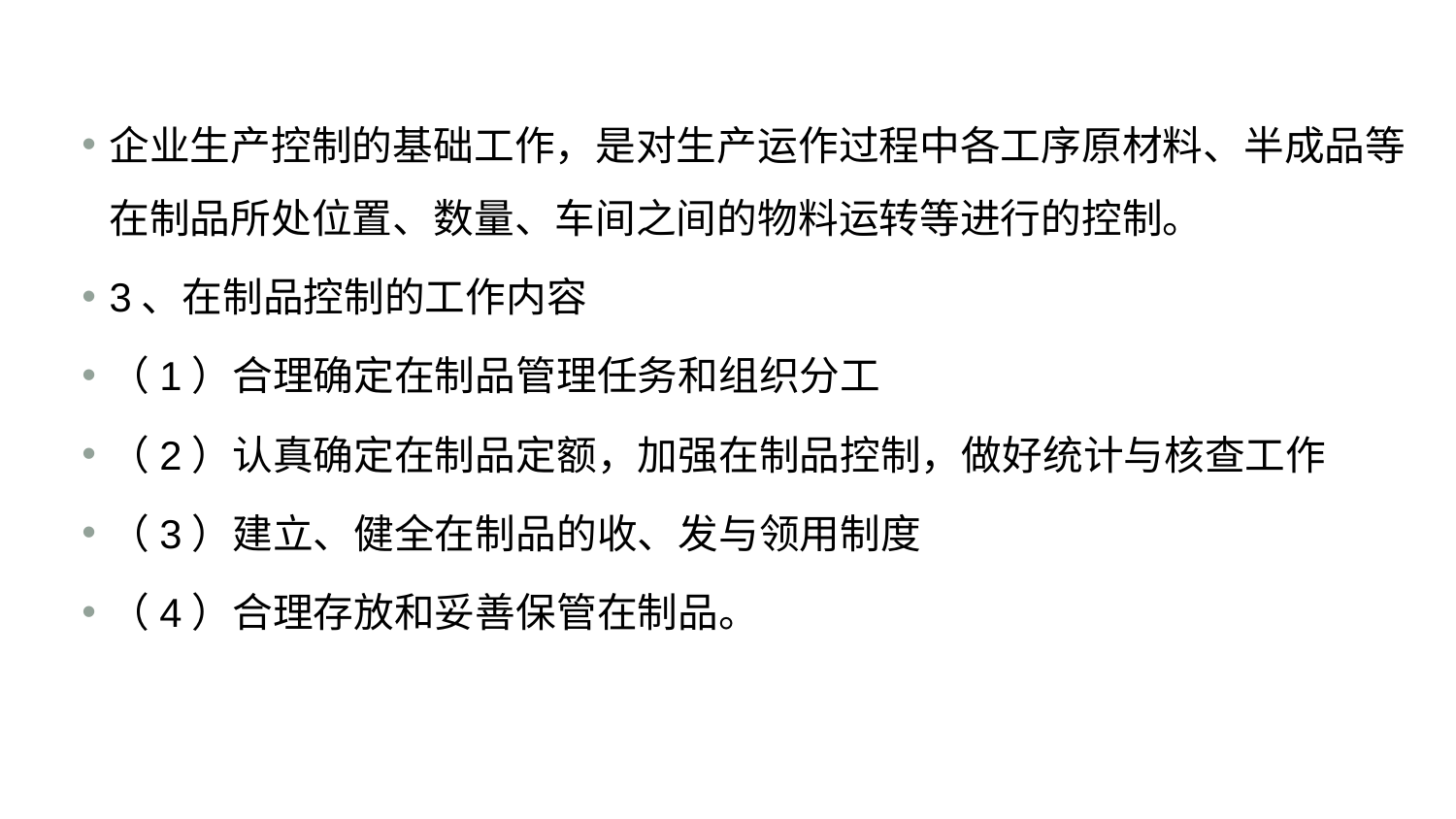

#
企业生产控制的基础工作，是对生产运作过程中各工序原材料、半成品等在制品所处位置、数量、车间之间的物料运转等进行的控制。
3、在制品控制的工作内容
（1）合理确定在制品管理任务和组织分工
（2）认真确定在制品定额，加强在制品控制，做好统计与核查工作
（3）建立、健全在制品的收、发与领用制度
（4）合理存放和妥善保管在制品。